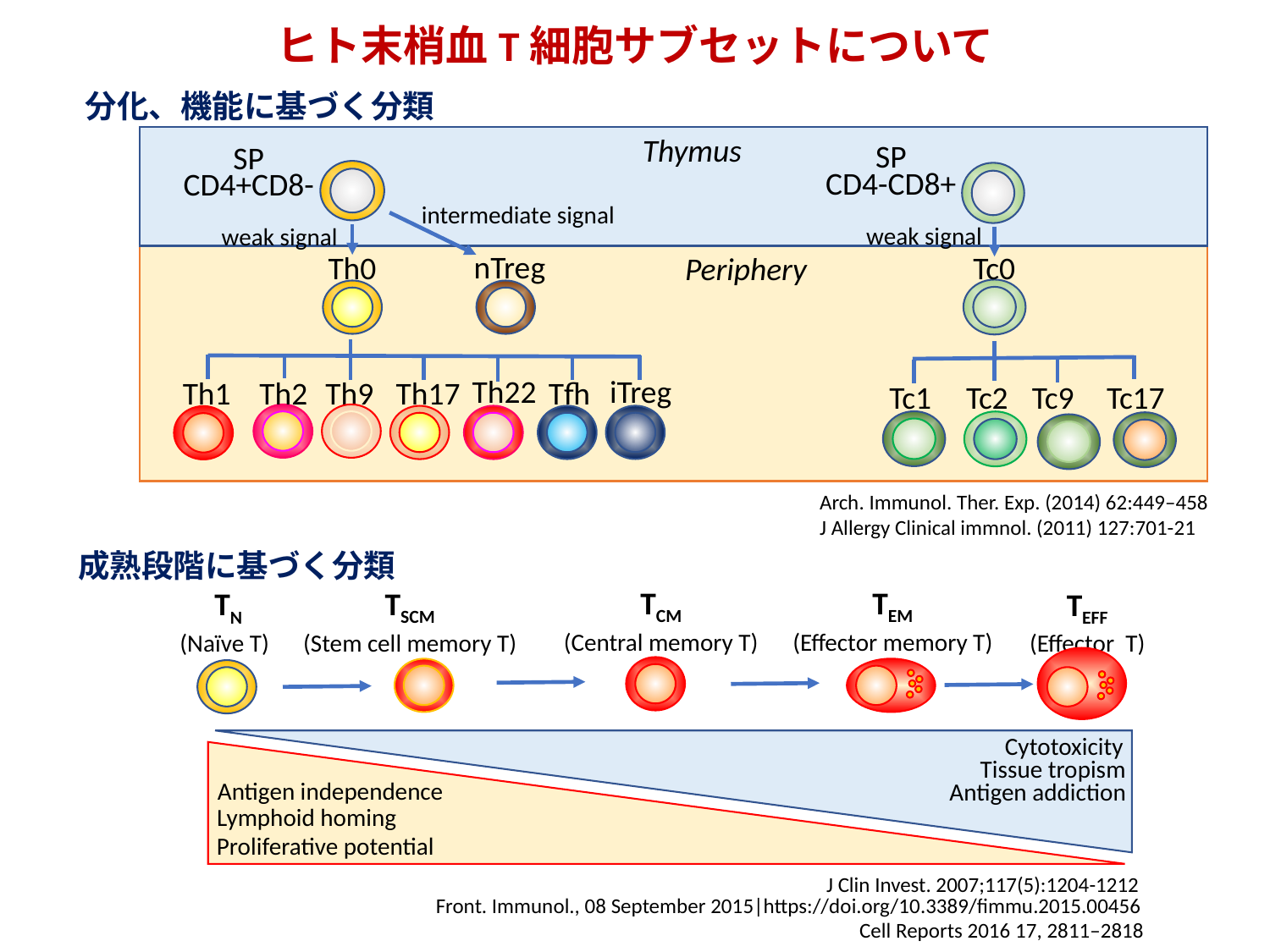

ヒト末梢血T細胞サブセットについて
分化、機能に基づく分類
Thymus

SP
CD4-CD8+
SP
CD4+CD8-

intermediate signal
weak signal
weak signal
nTreg
Tc0
Th0
Periphery

iTreg
Th22
Th1
Th2
Th9
Th17
Tfh
Tc1
Tc2
Tc9
Tc17

Arch. Immunol. Ther. Exp. (2014) 62:449–458
J Allergy Clinical immnol. (2011) 127:701-21
成熟段階に基づく分類
TEM
(Effector memory T)
TCM
(Central memory T)
TSCM
(Stem cell memory T)
 TN
(Naïve T)
TEFF
(Effector  T)

Cytotoxicity

Tissue tropism
Antigen independence
Antigen addiction
Lymphoid homing
Proliferative potential
J Clin Invest. 2007;117(5):1204-1212
Front. Immunol., 08 September 2015|https://doi.org/10.3389/fimmu.2015.00456
Cell Reports 2016 17, 2811–2818